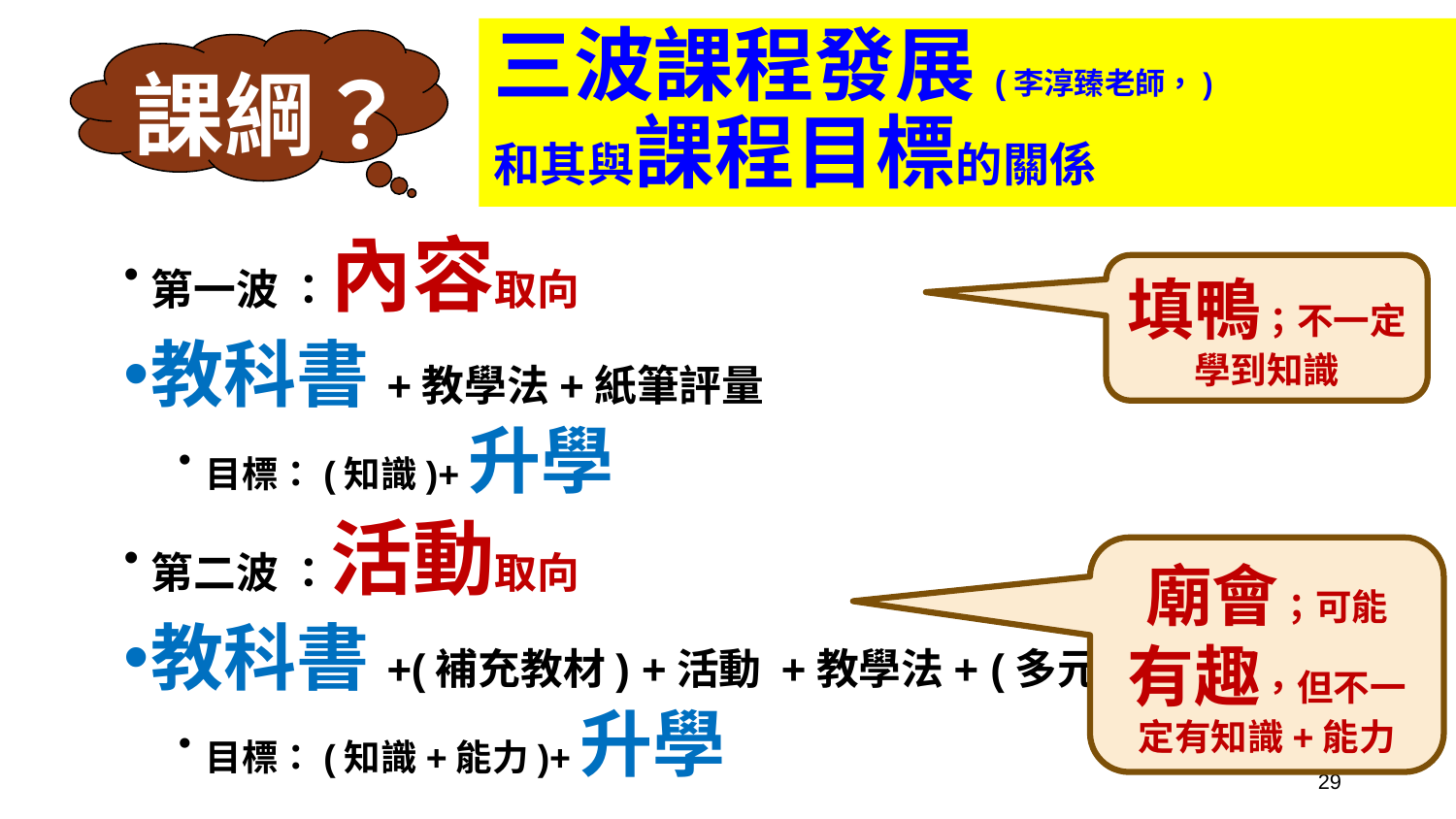

# 三波課程發展(李淳臻老師，) 和其與課程目標的關係
課綱？
第一波 ：內容取向
教科書+教學法+紙筆評量
目標：(知識)+升學
第二波 ：活動取向
教科書+(補充教材) +活動 +教學法+ (多元評量)
目標：(知識+能力)+升學
填鴨；不一定學到知識
廟會；可能有趣，但不一定有知識+能力
29